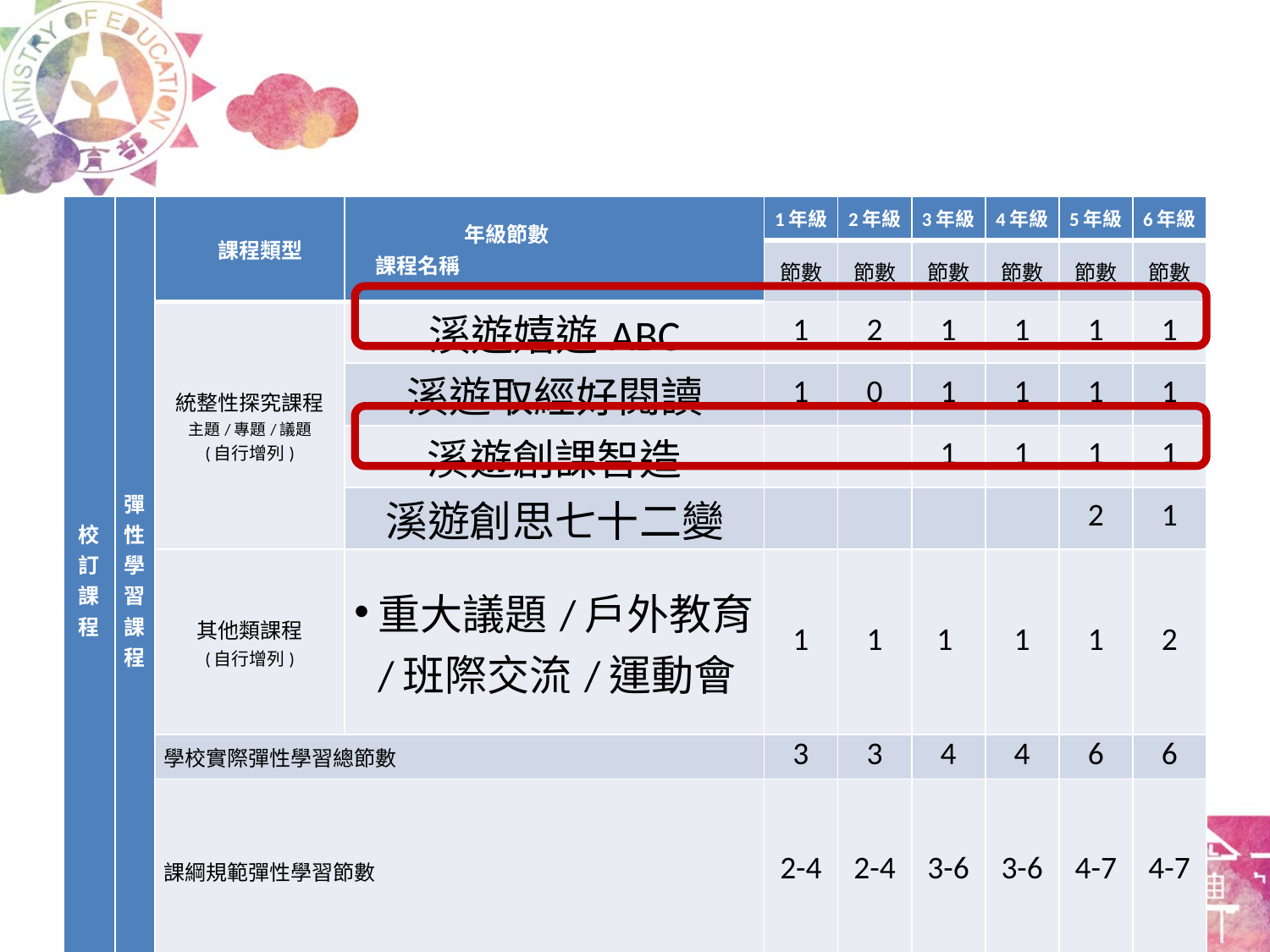

| 校 訂 課 程 | 彈性學習課程 | 課程類型 | 年級節數 課程名稱 | 1年級 | 2年級 | 3年級 | 4年級 | 5年級 | 6年級 |
| --- | --- | --- | --- | --- | --- | --- | --- | --- | --- |
|  |  |  |  | 節數 | 節數 | 節數 | 節數 | 節數 | 節數 |
|  |  | 統整性探究課程 主題/專題/議題 (自行增列) | 溪遊嬉遊ABC | 1 | 2 | 1 | 1 | 1 | 1 |
|  |  |  | 溪遊取經好閱讀 | 1 | 0 | 1 | 1 | 1 | 1 |
|  |  |  | 溪遊創課智造 |  |  | 1 | 1 | 1 | 1 |
|  |  |  | 溪遊創思七十二變 |  |  |  |  | 2 | 1 |
|  |  | 其他類課程 (自行增列) | 重大議題/戶外教育/班際交流/運動會 | 1 | 1 | 1 | 1 | 1 | 2 |
|  |  | 學校實際彈性學習總節數 |  | 3 | 3 | 4 | 4 | 6 | 6 |
|  |  | 課綱規範彈性學習節數 |  | 2-4 | 2-4 | 3-6 | 3-6 | 4-7 | 4-7 |

41